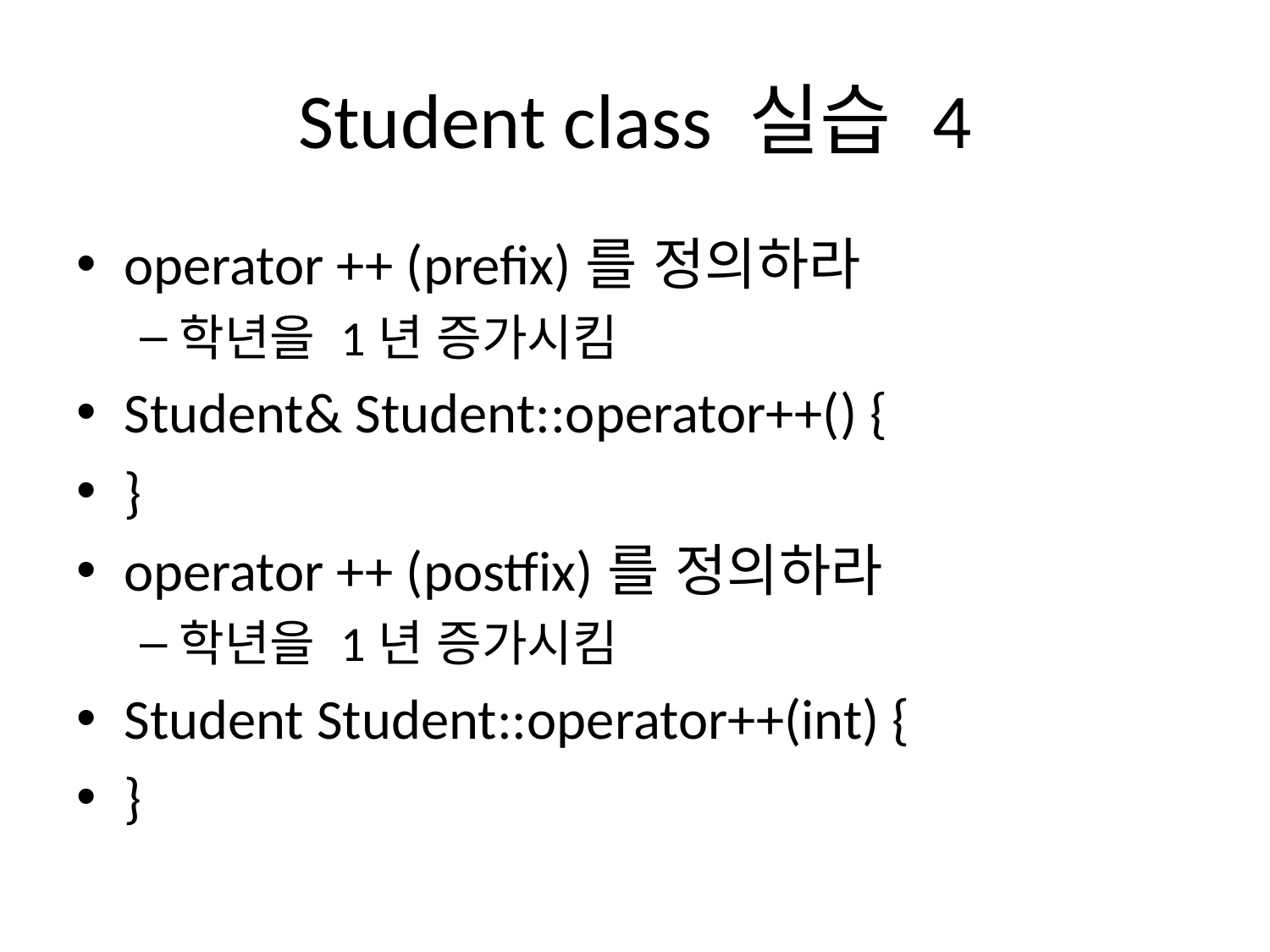

# Student class 실습 4
operator ++ (prefix)를 정의하라
학년을 1년 증가시킴
Student& Student::operator++() {
}
operator ++ (postfix)를 정의하라
학년을 1년 증가시킴
Student Student::operator++(int) {
}